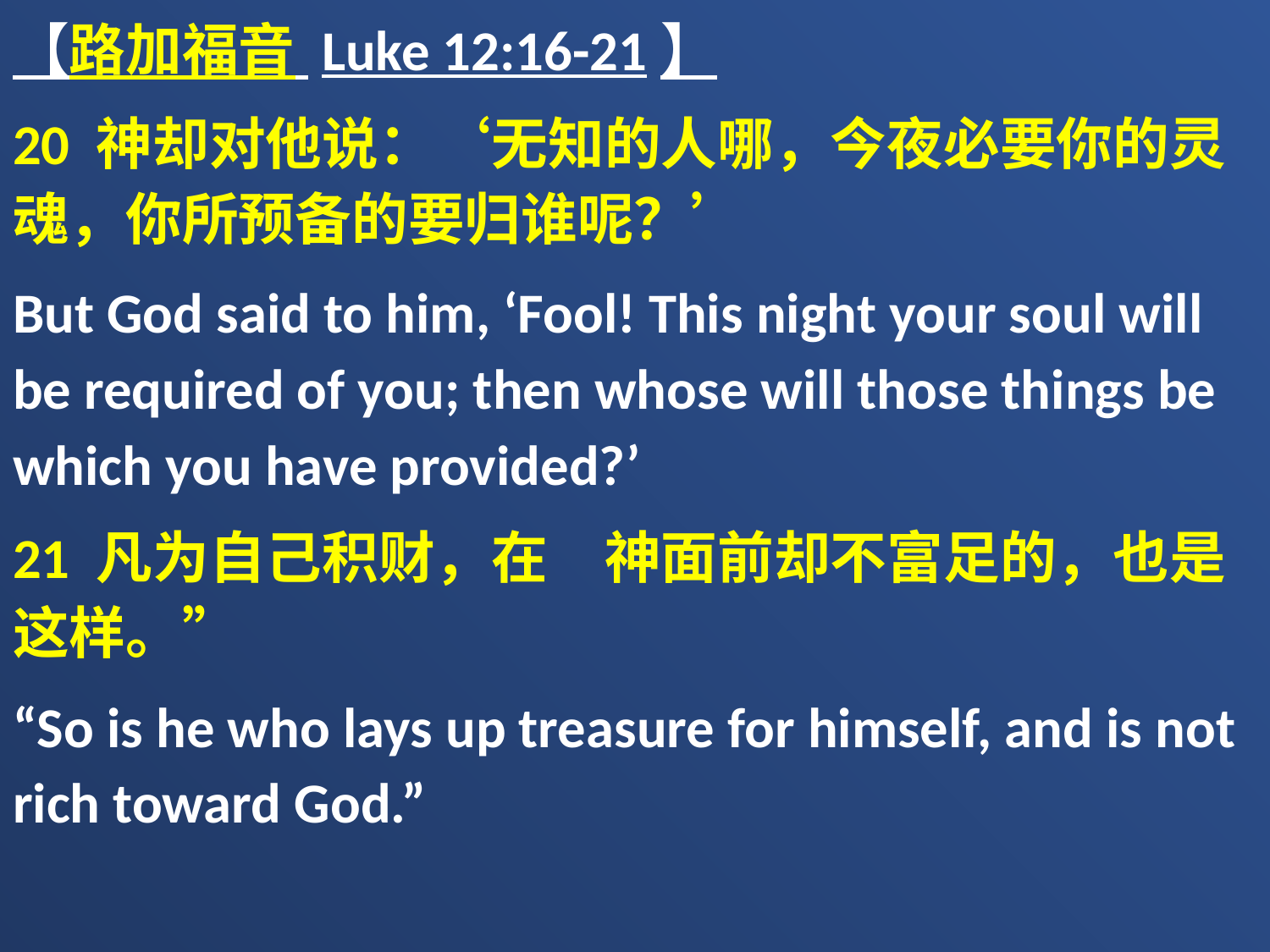

【路加福音 Luke 12:16-21】
20 神却对他说：‘无知的人哪，今夜必要你的灵魂，你所预备的要归谁呢？’
But God said to him, ‘Fool! This night your soul will be required of you; then whose will those things be which you have provided?’
21 凡为自己积财，在　神面前却不富足的，也是这样。”
“So is he who lays up treasure for himself, and is not rich toward God.”